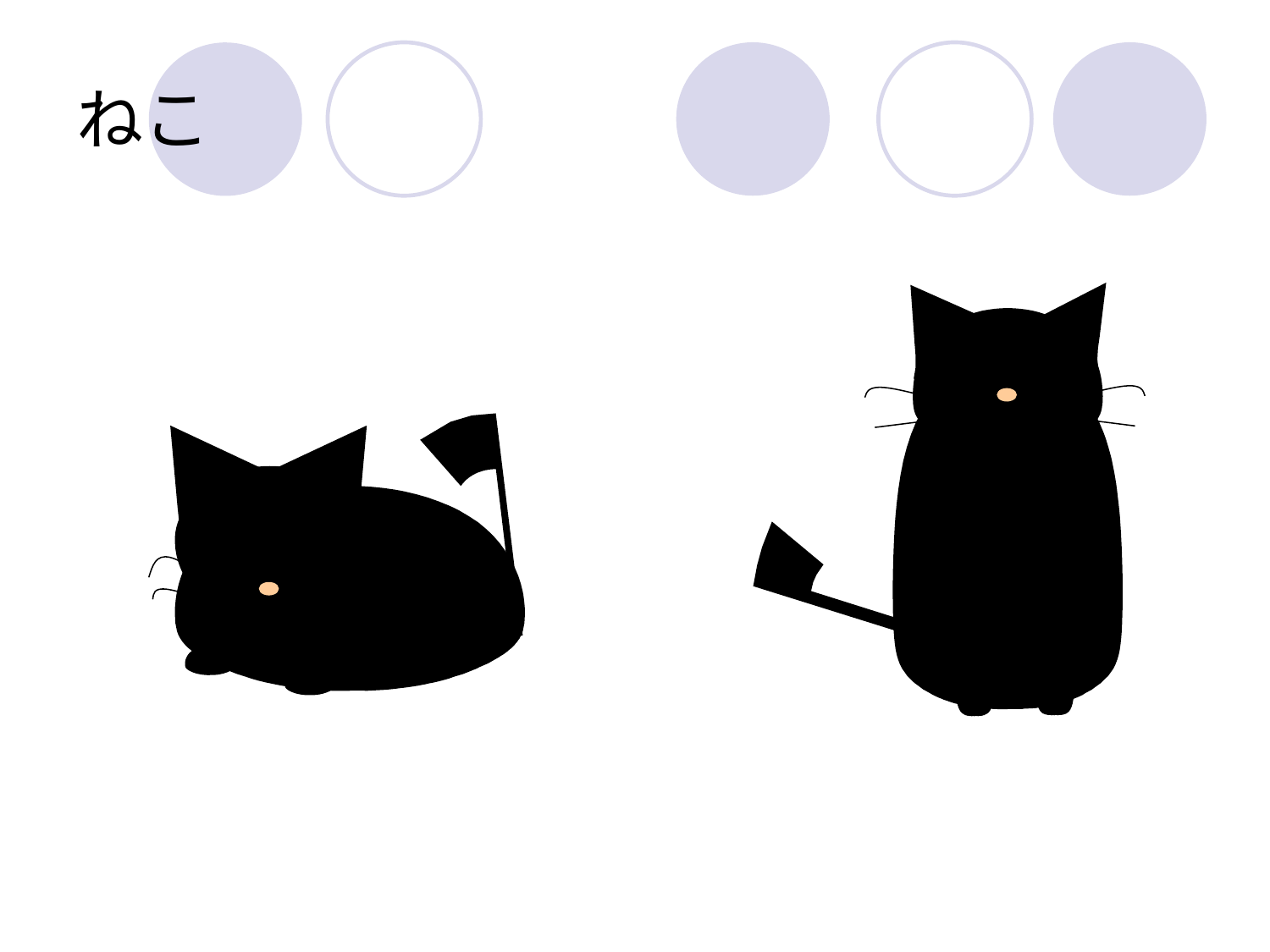

# ねこ
▲
▲
●
●
●

●

ー
▲
▲
ー
●
●
●
●

●
●

●
●